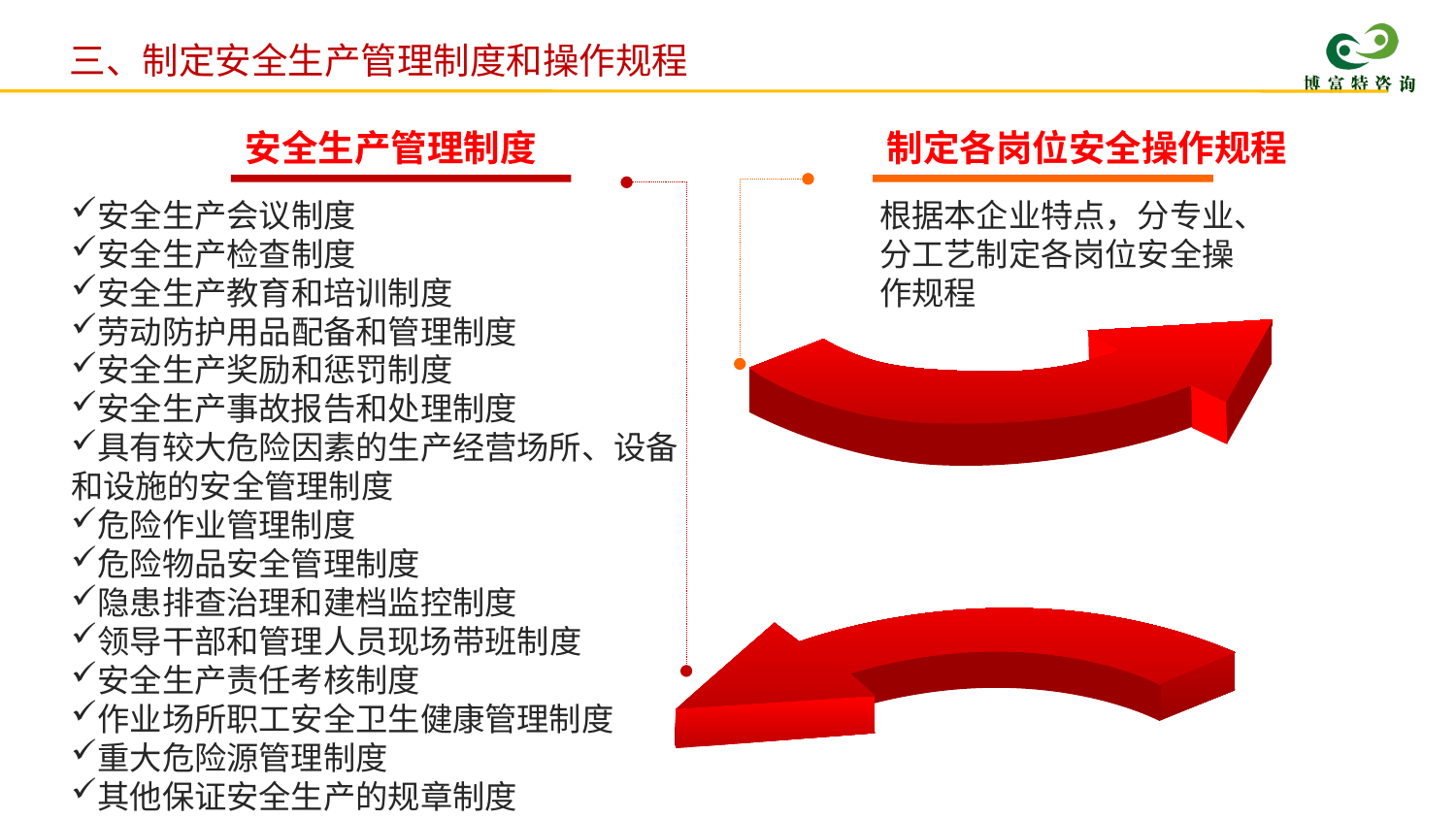

三、制定安全生产管理制度和操作规程
安全生产管理制度
制定各岗位安全操作规程

安全生产会议制度
安全生产检查制度
安全生产教育和培训制度
劳动防护用品配备和管理制度
安全生产奖励和惩罚制度
安全生产事故报告和处理制度
具有较大危险因素的生产经营场所、设备和设施的安全管理制度
危险作业管理制度
危险物品安全管理制度
隐患排查治理和建档监控制度
领导干部和管理人员现场带班制度
安全生产责任考核制度
作业场所职工安全卫生健康管理制度
重大危险源管理制度
其他保证安全生产的规章制度
根据本企业特点，分专业、分工艺制定各岗位安全操作规程